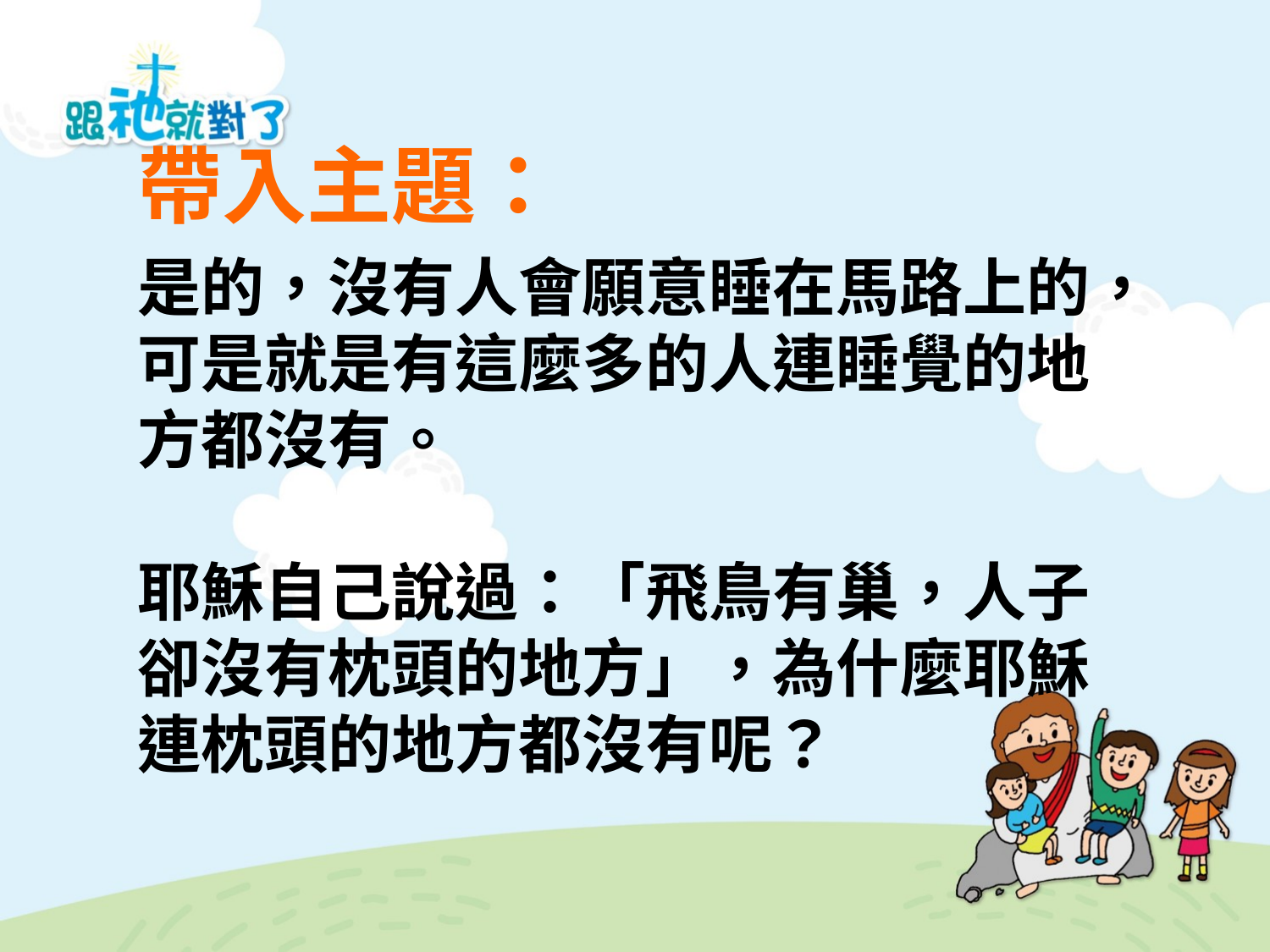

帶入主題：
是的，沒有人會願意睡在馬路上的，可是就是有這麼多的人連睡覺的地方都沒有。

耶穌自己說過：「飛鳥有巢，人子卻沒有枕頭的地方」，為什麼耶穌連枕頭的地方都沒有呢？